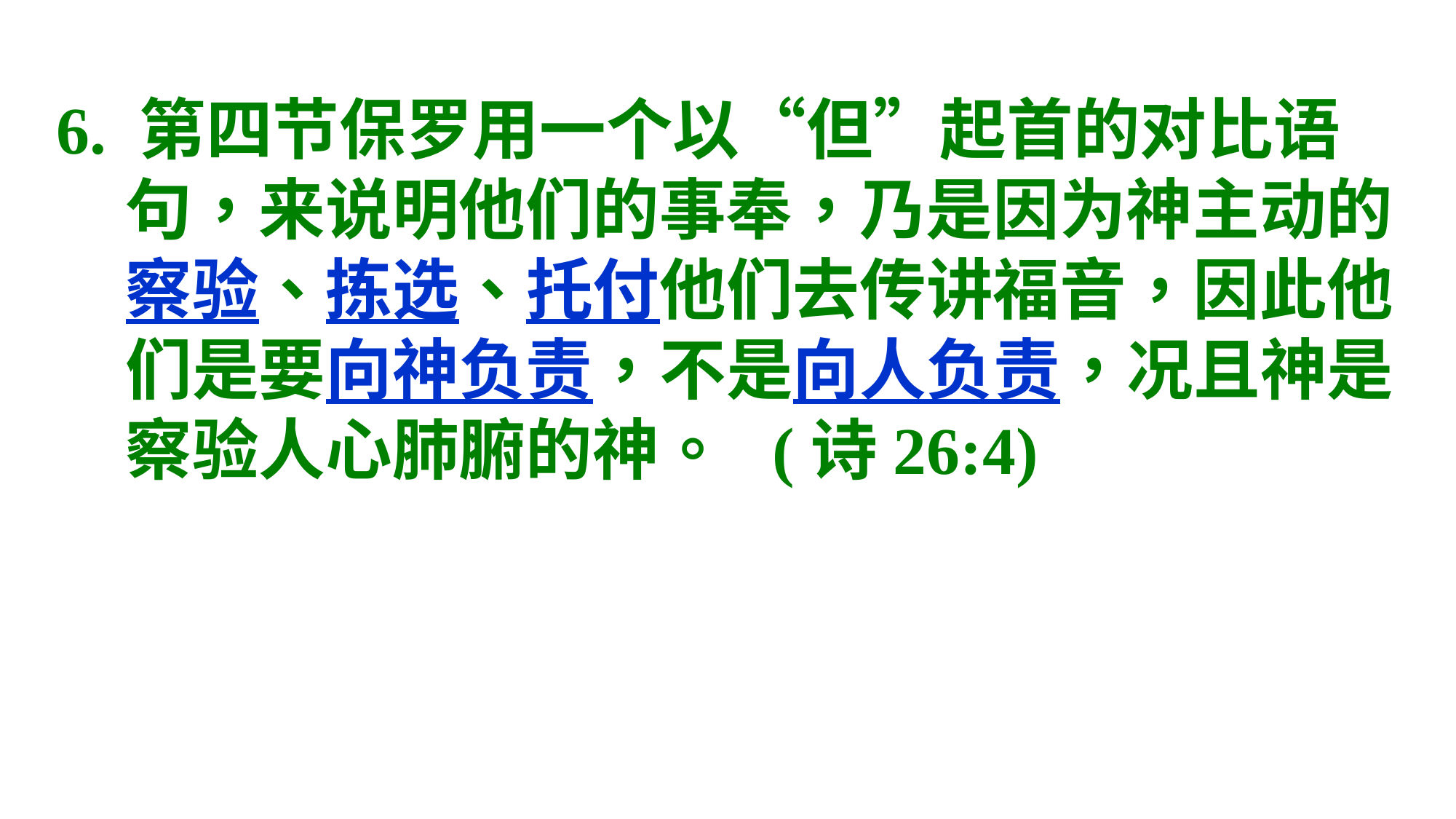

6. 第四节保罗用一个以“但”起首的对比语句，来说明他们的事奉，乃是因为神主动的察验、拣选、托付他们去传讲福音，因此他们是要向神负责，不是向人负责，况且神是察验人心肺腑的神。  (诗26:4)